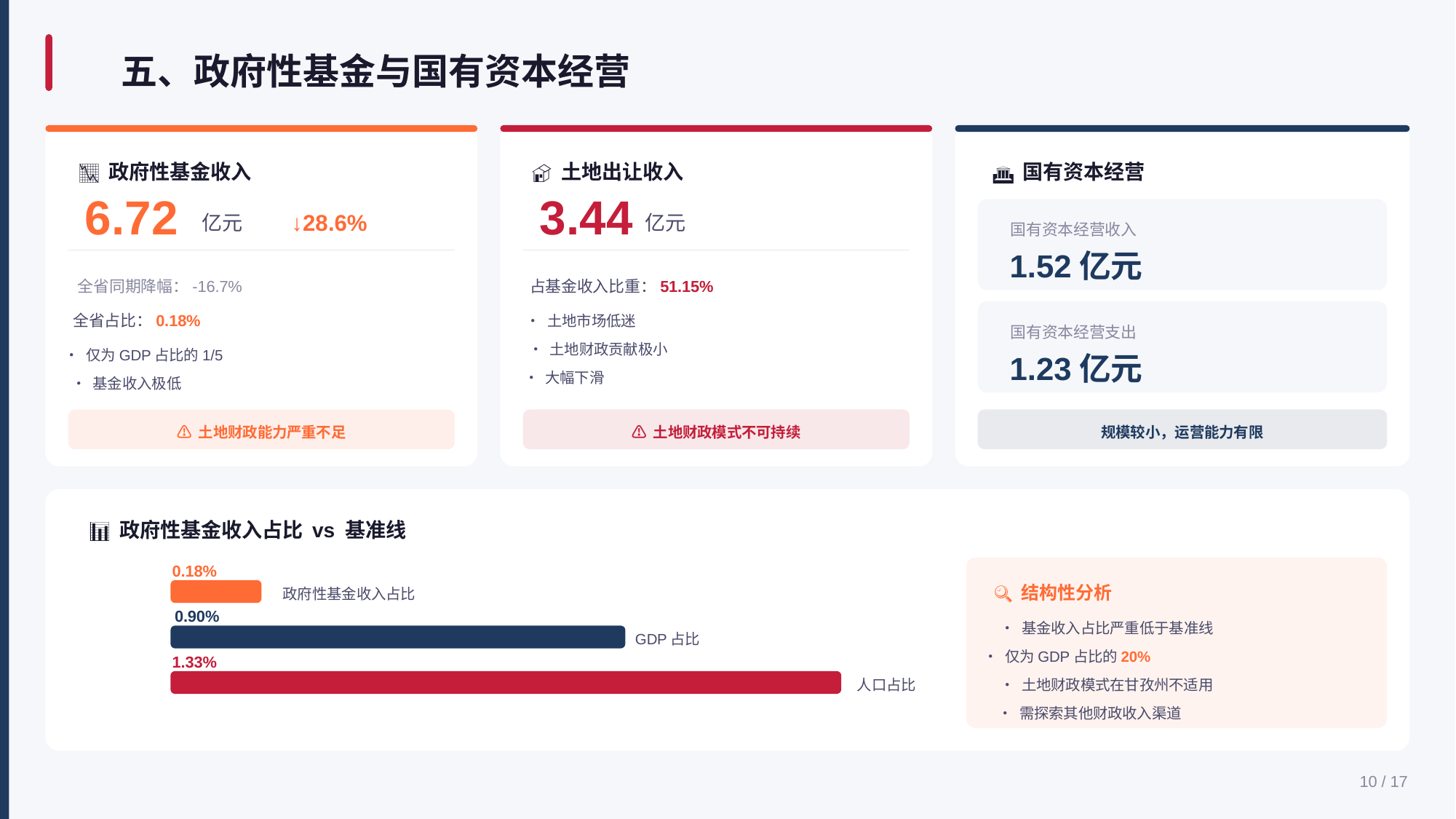

五、政府性基金与国有资本经营

📉 政府性基金收入
6.72
↓28.6%
亿元

全省同期降幅：-16.7%
全省占比：0.18%
• 仅为GDP占比的1/5
• 基金收入极低

⚠️ 土地财政能力严重不足

🏠 土地出让收入
3.44
亿元

占基金收入比重：51.15%
• 土地市场低迷
• 土地财政贡献极小
• 大幅下滑

⚠️ 土地财政模式不可持续

🏛️ 国有资本经营

国有资本经营收入
1.52亿元

国有资本经营支出
1.23亿元

规模较小，运营能力有限

📊 政府性基金收入占比 vs 基准线

0.18%

🔍 结构性分析
政府性基金收入占比
0.90%
• 基金收入占比严重低于基准线

GDP占比
• 仅为GDP占比的20%
1.33%

人口占比
• 土地财政模式在甘孜州不适用
• 需探索其他财政收入渠道
10 / 17